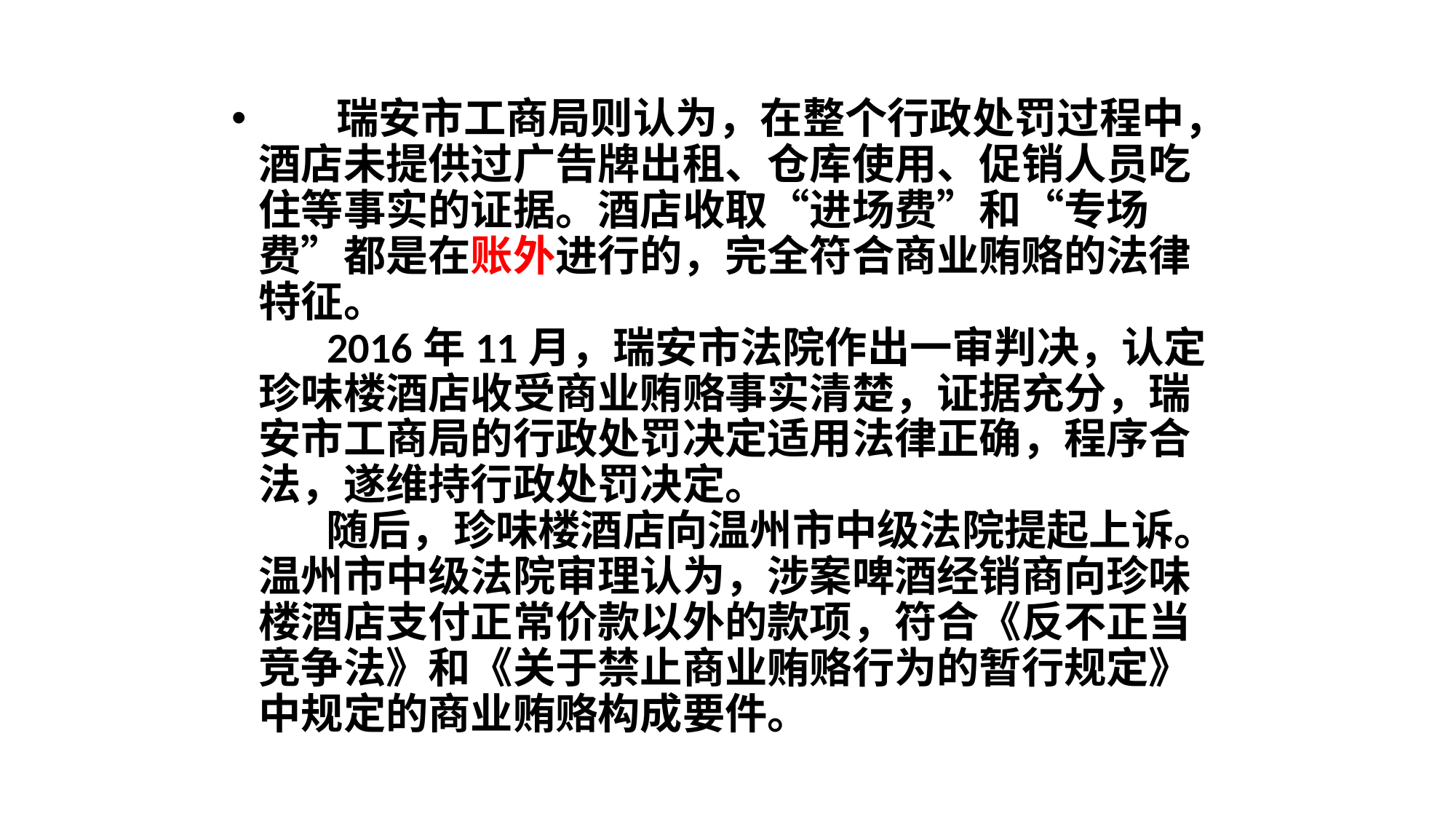

瑞安市工商局则认为，在整个行政处罚过程中，酒店未提供过广告牌出租、仓库使用、促销人员吃住等事实的证据。酒店收取“进场费”和“专场费”都是在账外进行的，完全符合商业贿赂的法律特征。
      2016年11月，瑞安市法院作出一审判决，认定珍味楼酒店收受商业贿赂事实清楚，证据充分，瑞安市工商局的行政处罚决定适用法律正确，程序合法，遂维持行政处罚决定。
       随后，珍味楼酒店向温州市中级法院提起上诉。温州市中级法院审理认为，涉案啤酒经销商向珍味楼酒店支付正常价款以外的款项，符合《反不正当竞争法》和《关于禁止商业贿赂行为的暂行规定》中规定的商业贿赂构成要件。